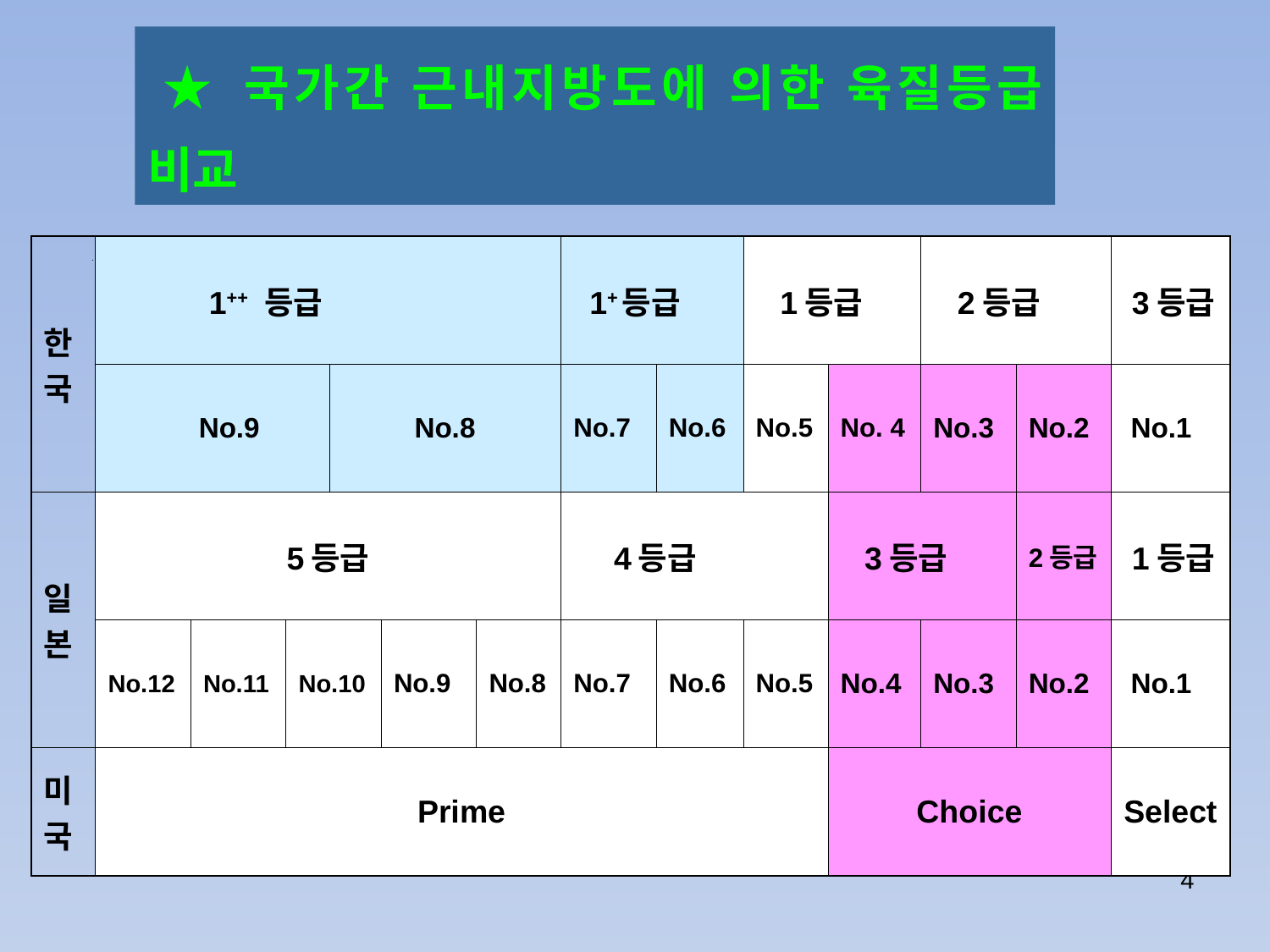

★ 국가간 근내지방도에 의한 육질등급 비교
| 한국 | 1++ 등급 |  |  |  |  |  | 1+등급 |  | 1등급 |  | 2등급 |  | 3등급 |
| --- | --- | --- | --- | --- | --- | --- | --- | --- | --- | --- | --- | --- | --- |
|  | No.9 |  |  | No.8 |  |  | No.7 | No.6 | No.5 | No. 4 | No.3 | No.2 | No.1 |
| 일본 | 5등급 |  |  |  |  |  | 4등급 |  |  | 3등급 |  | 2등급 | 1등급 |
|  | No.12 | No.11 | No.10 |  | No.9 | No.8 | No.7 | No.6 | No.5 | No.4 | No.3 | No.2 | No.1 |
| 미국 | Prime |  |  |  |  |  |  |  |  | Choice |  |  | Select |

4